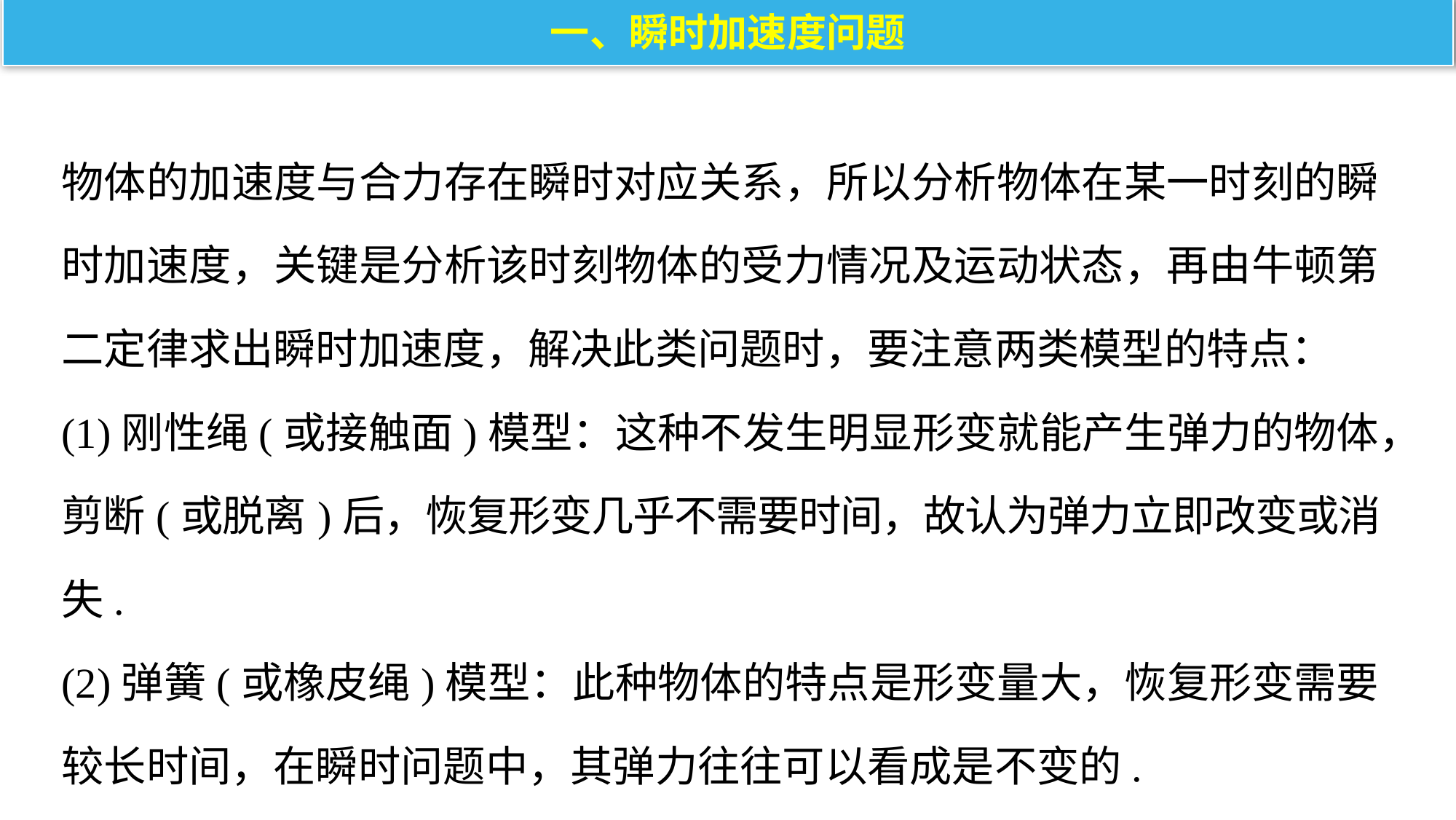

一、瞬时加速度问题
物体的加速度与合力存在瞬时对应关系，所以分析物体在某一时刻的瞬时加速度，关键是分析该时刻物体的受力情况及运动状态，再由牛顿第二定律求出瞬时加速度，解决此类问题时，要注意两类模型的特点：
(1)刚性绳(或接触面)模型：这种不发生明显形变就能产生弹力的物体，剪断(或脱离)后，恢复形变几乎不需要时间，故认为弹力立即改变或消失.
(2)弹簧(或橡皮绳)模型：此种物体的特点是形变量大，恢复形变需要较长时间，在瞬时问题中，其弹力往往可以看成是不变的.